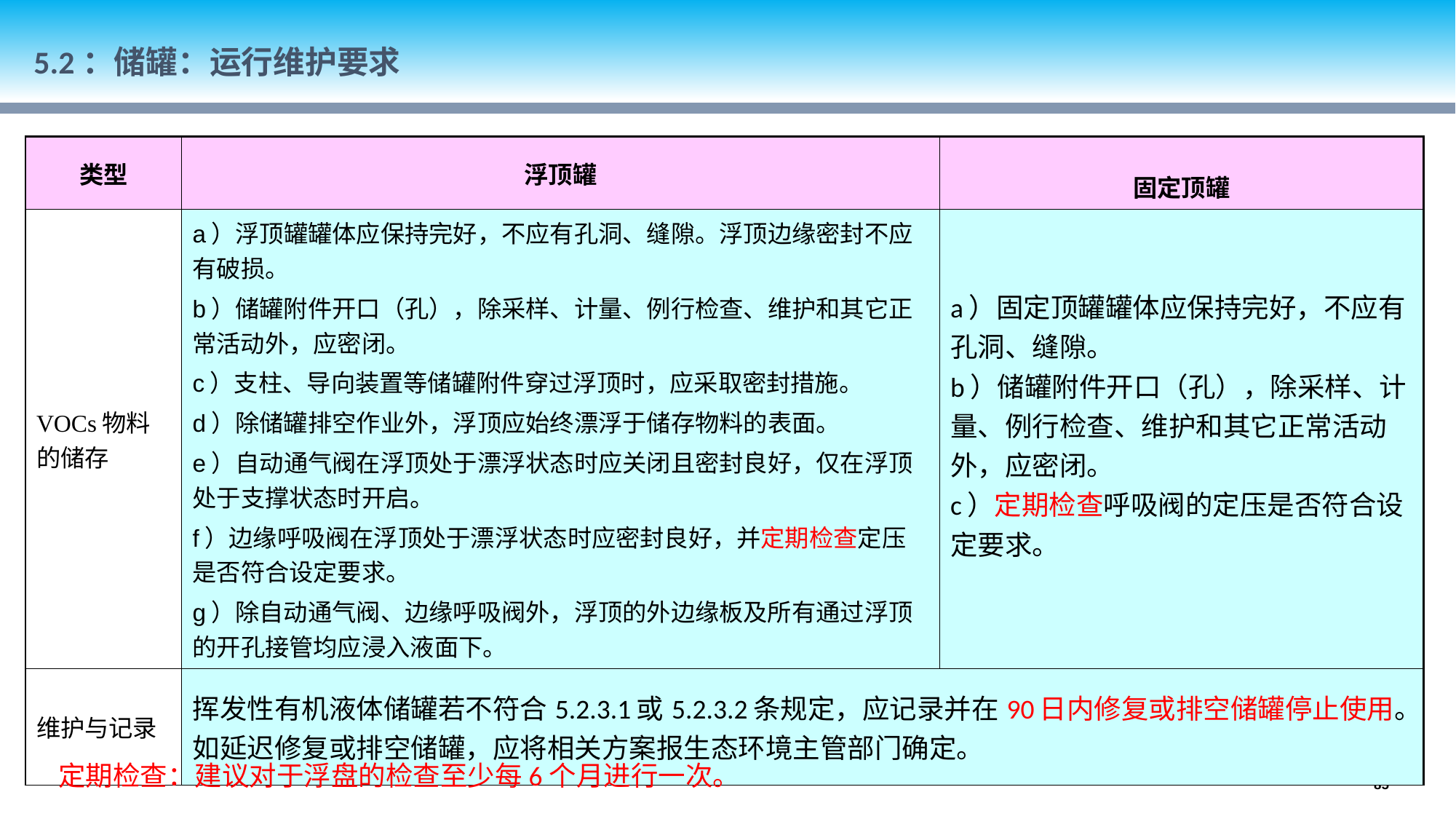

# 5.2：储罐：运行维护要求
| 类型 | 浮顶罐 | 固定顶罐 |
| --- | --- | --- |
| VOCs物料的储存 | a）浮顶罐罐体应保持完好，不应有孔洞、缝隙。浮顶边缘密封不应有破损。 b）储罐附件开口（孔），除采样、计量、例行检查、维护和其它正常活动外，应密闭。 c）支柱、导向装置等储罐附件穿过浮顶时，应采取密封措施。 d）除储罐排空作业外，浮顶应始终漂浮于储存物料的表面。 e）自动通气阀在浮顶处于漂浮状态时应关闭且密封良好，仅在浮顶处于支撑状态时开启。 f）边缘呼吸阀在浮顶处于漂浮状态时应密封良好，并定期检查定压是否符合设定要求。 g）除自动通气阀、边缘呼吸阀外，浮顶的外边缘板及所有通过浮顶的开孔接管均应浸入液面下。 | a）固定顶罐罐体应保持完好，不应有孔洞、缝隙。 b）储罐附件开口（孔），除采样、计量、例行检查、维护和其它正常活动外，应密闭。 c）定期检查呼吸阀的定压是否符合设定要求。 |
| 维护与记录 | 挥发性有机液体储罐若不符合5.2.3.1或5.2.3.2条规定，应记录并在90日内修复或排空储罐停止使用。如延迟修复或排空储罐，应将相关方案报生态环境主管部门确定。 |  |
定期检查：建议对于浮盘的检查至少每6个月进行一次。
85